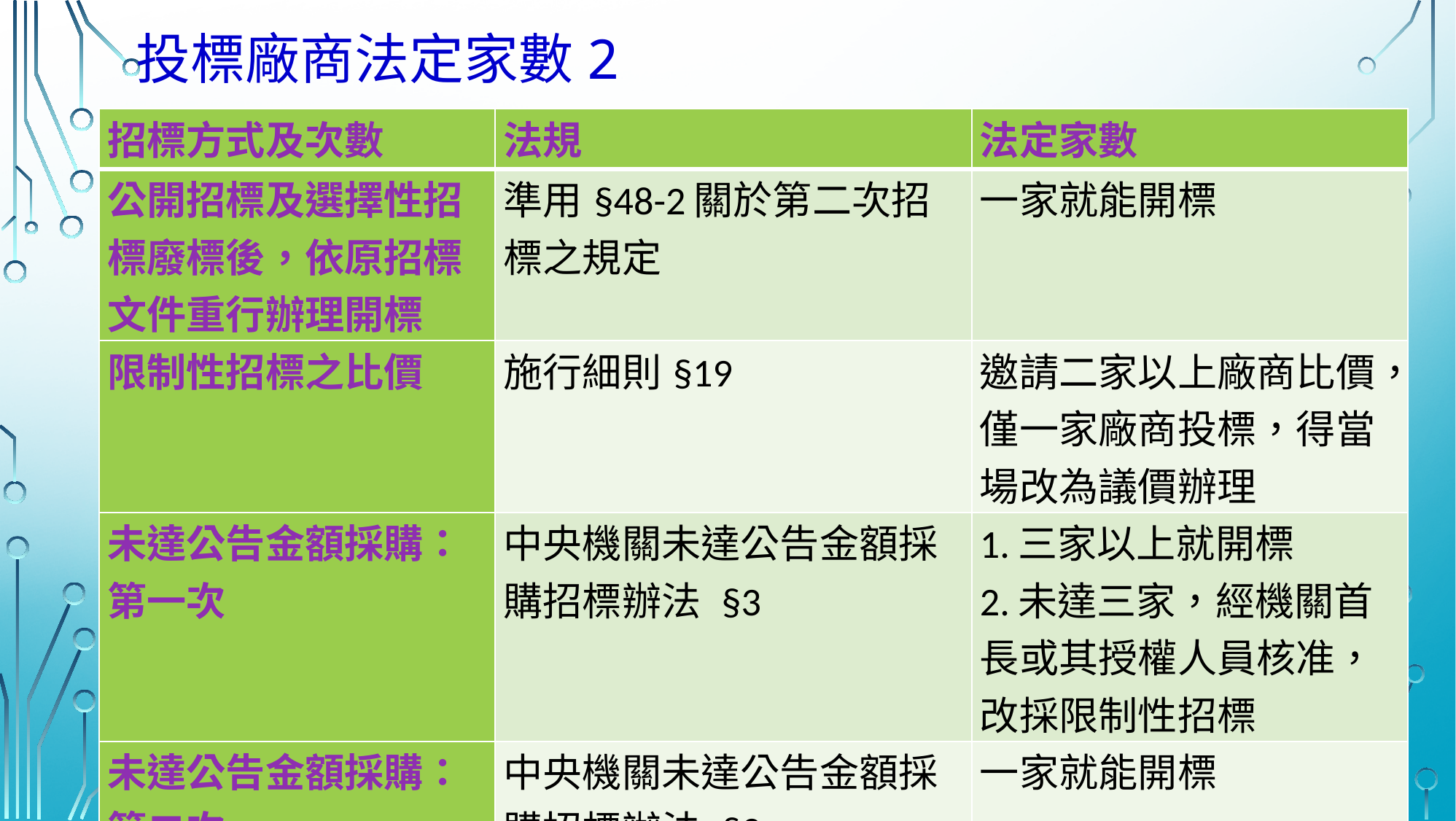

# 投標廠商法定家數2
| 招標方式及次數 | 法規 | 法定家數 |
| --- | --- | --- |
| 公開招標及選擇性招標廢標後，依原招標文件重行辦理開標 | 準用§48-2關於第二次招標之規定 | 一家就能開標 |
| 限制性招標之比價 | 施行細則§19 | 邀請二家以上廠商比價，僅一家廠商投標，得當場改為議價辦理 |
| 未達公告金額採購： 第一次 | 中央機關未達公告金額採購招標辦法 §3 | 1.三家以上就開標 2.未達三家，經機關首長或其授權人員核准，改採限制性招標 |
| 未達公告金額採購： 第二次 | 中央機關未達公告金額採購招標辦法 §3 | 一家就能開標 |